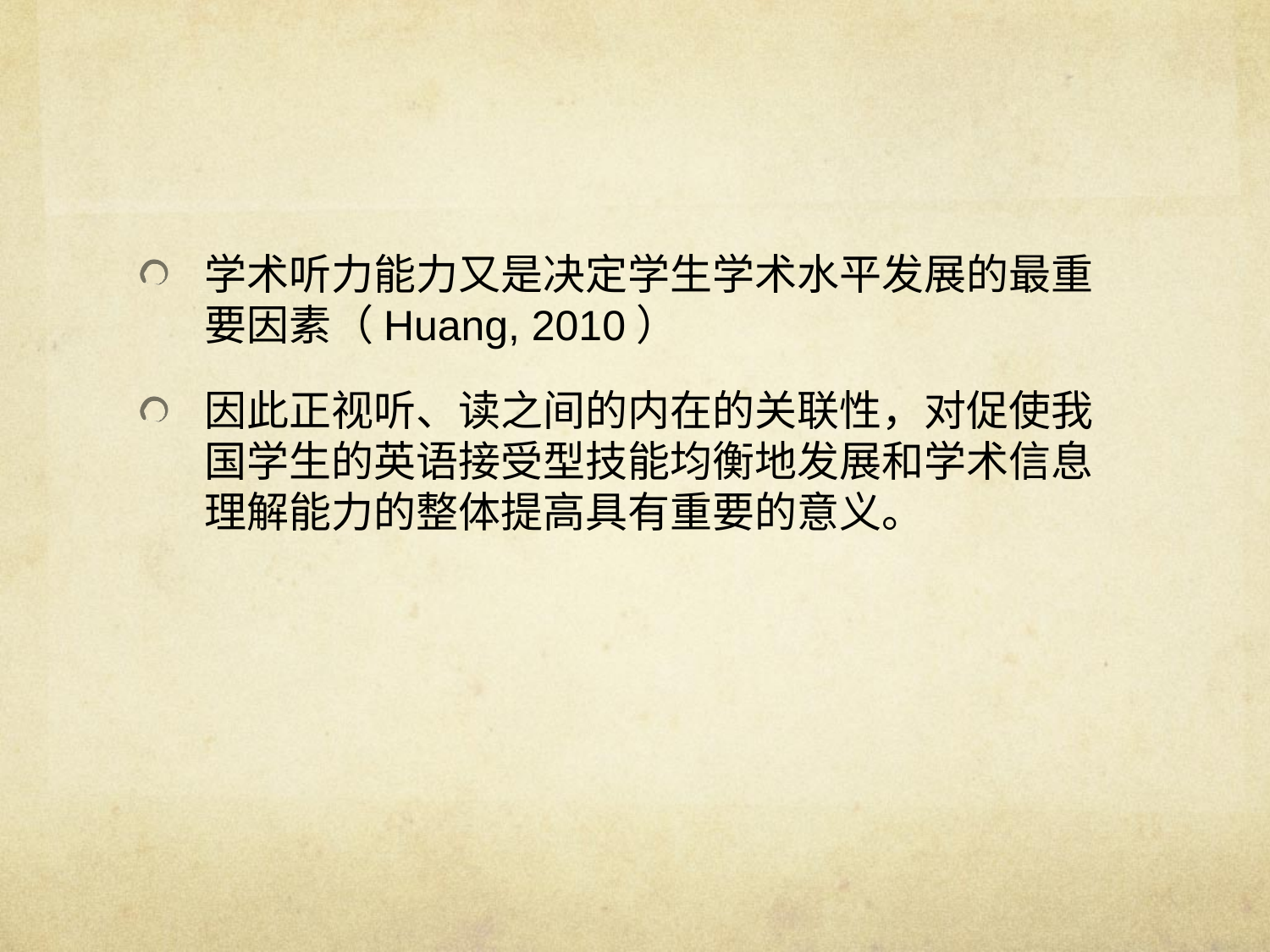

#
学术听力能力又是决定学生学术水平发展的最重要因素（Huang, 2010）
因此正视听、读之间的内在的关联性，对促使我国学生的英语接受型技能均衡地发展和学术信息理解能力的整体提高具有重要的意义。